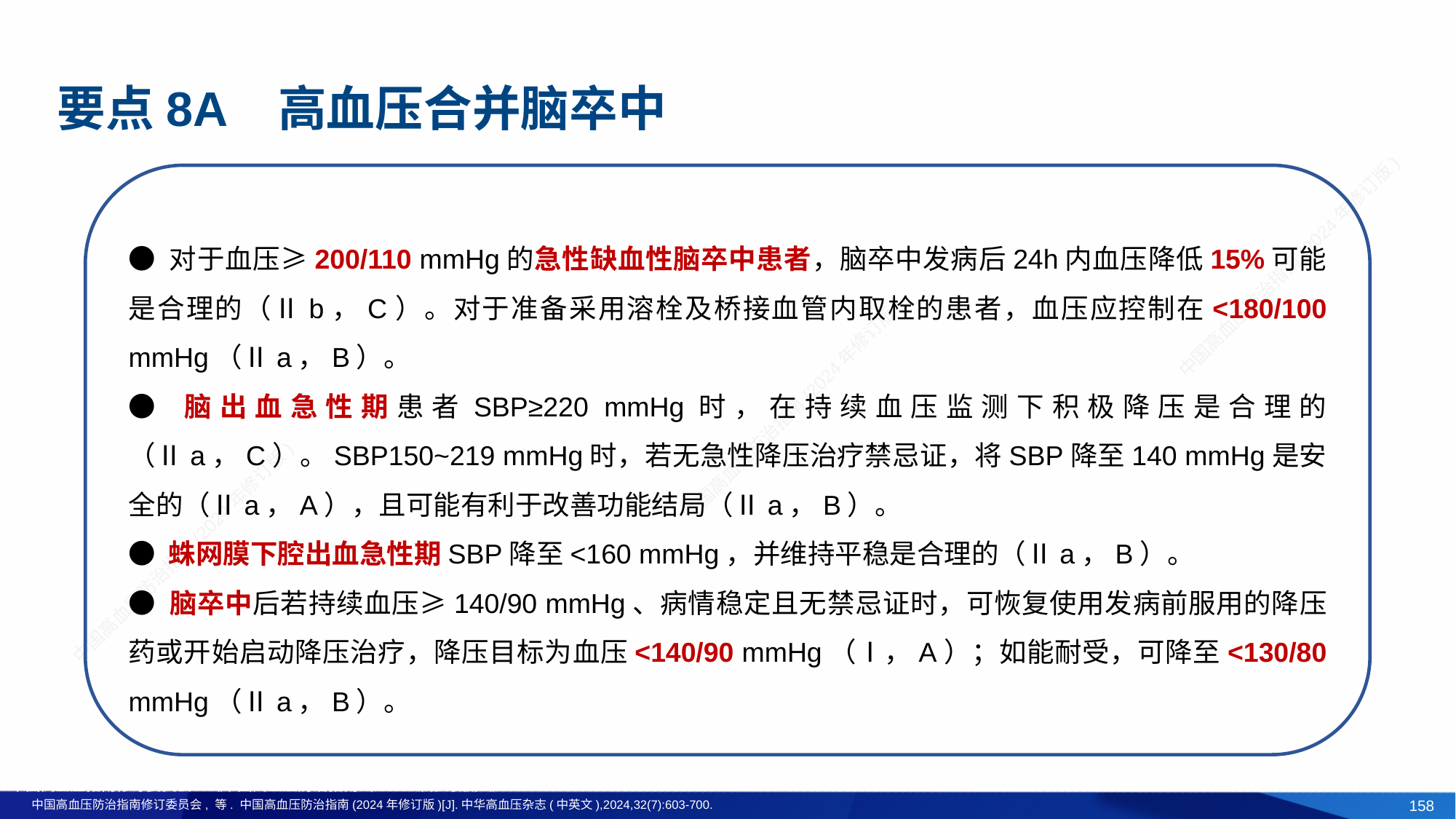

要点8A   高血压合并脑卒中

● 对于血压≥200/110 mmHg的急性缺血性脑卒中患者，脑卒中发病后24h内血压降低15%可能是合理的（Ⅱb，C）。对于准备采用溶栓及桥接血管内取栓的患者，血压应控制在<180/100 mmHg（Ⅱa，B）。
● 脑出血急性期患者SBP≥220 mmHg时，在持续血压监测下积极降压是合理的（Ⅱa，C）。SBP150~219 mmHg时，若无急性降压治疗禁忌证，将SBP降至140 mmHg是安全的（Ⅱa，A），且可能有利于改善功能结局（Ⅱa，B）。
● 蛛网膜下腔出血急性期SBP降至<160 mmHg，并维持平稳是合理的（Ⅱa，B）。
● 脑卒中后若持续血压≥140/90 mmHg、病情稳定且无禁忌证时，可恢复使用发病前服用的降压药或开始启动降压治疗，降压目标为血压<140/90 mmHg（Ⅰ，A）；如能耐受，可降至<130/80 mmHg（Ⅱa，B）。
中国高血压指南修订委员会. 《中国高血压防治指南（2024年修订版）》